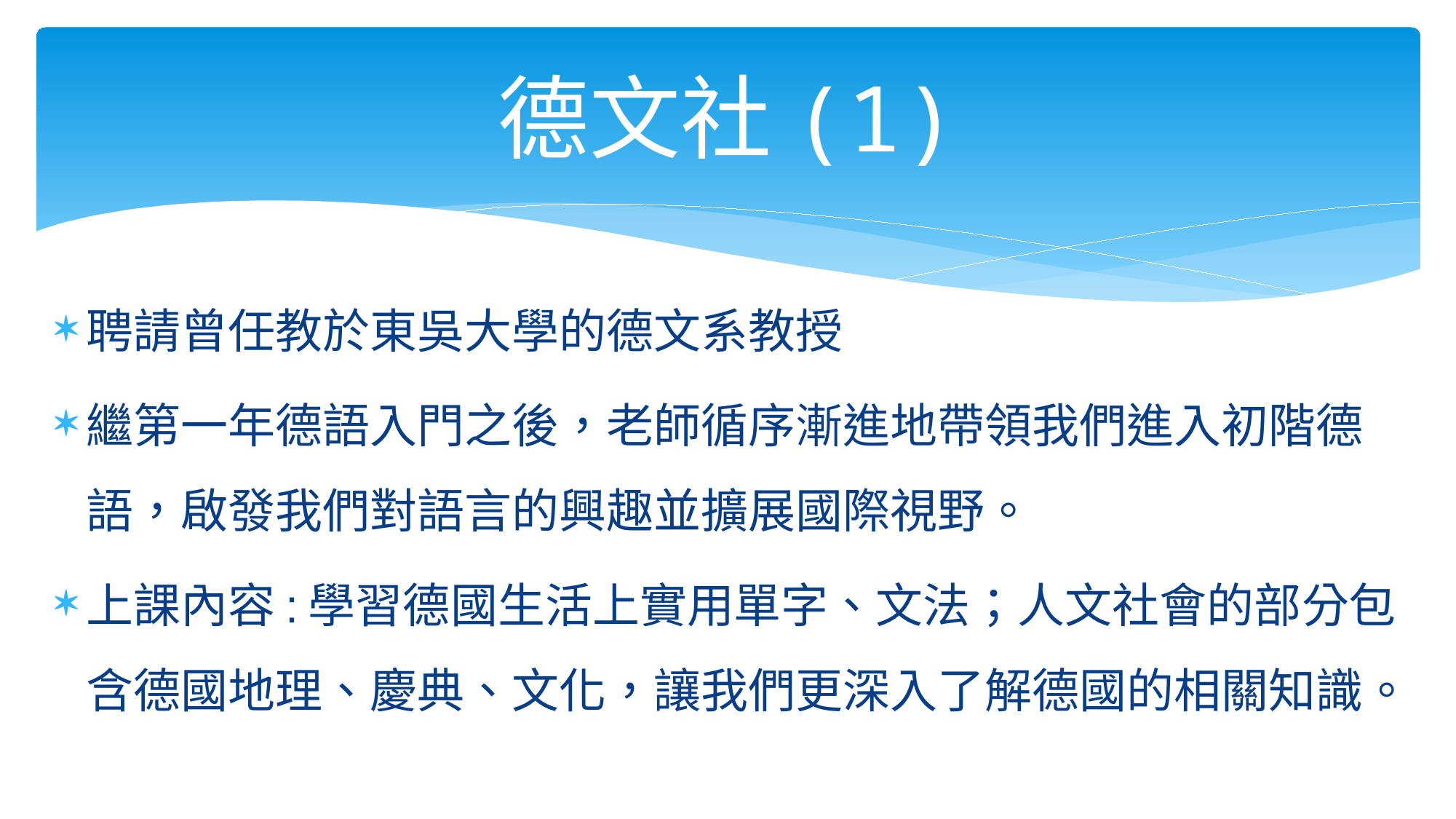

# 德文社(1)
聘請曾任教於東吳大學的德文系教授
繼第一年德語入門之後，老師循序漸進地帶領我們進入初階德語，啟發我們對語言的興趣並擴展國際視野。
上課內容:學習德國生活上實用單字、文法；人文社會的部分包含德國地理、慶典、文化，讓我們更深入了解德國的相關知識。